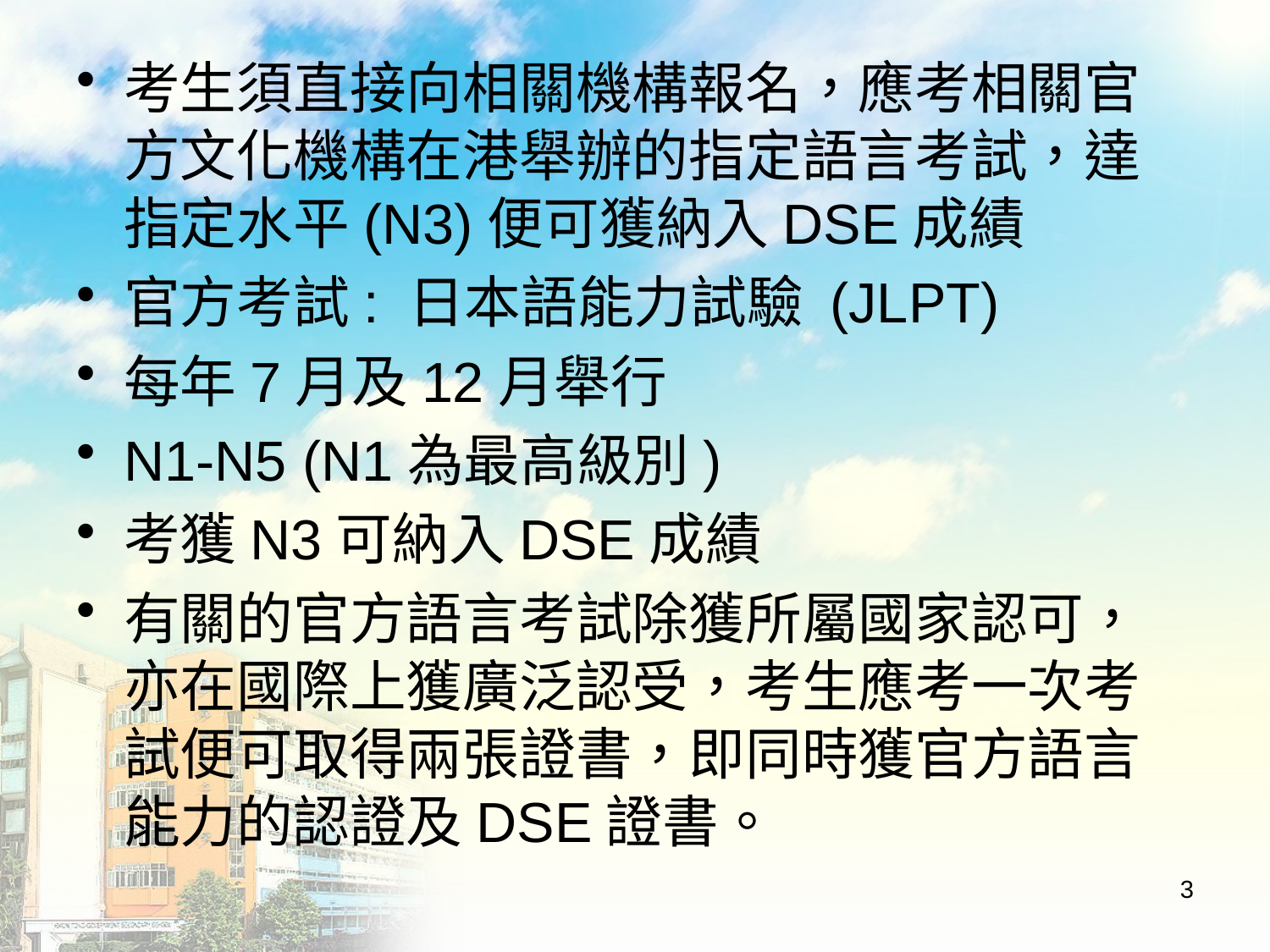

#
考生須直接向相關機構報名，應考相關官方文化機構在港舉辦的指定語言考試，達指定水平(N3)便可獲納入DSE成績
官方考試: 日本語能力試驗 (JLPT)
每年7月及12月舉行
N1-N5 (N1為最高級別)
考獲N3可納入DSE成績
有關的官方語言考試除獲所屬國家認可，亦在國際上獲廣泛認受，考生應考一次考試便可取得兩張證書，即同時獲官方語言能力的認證及DSE證書。
3